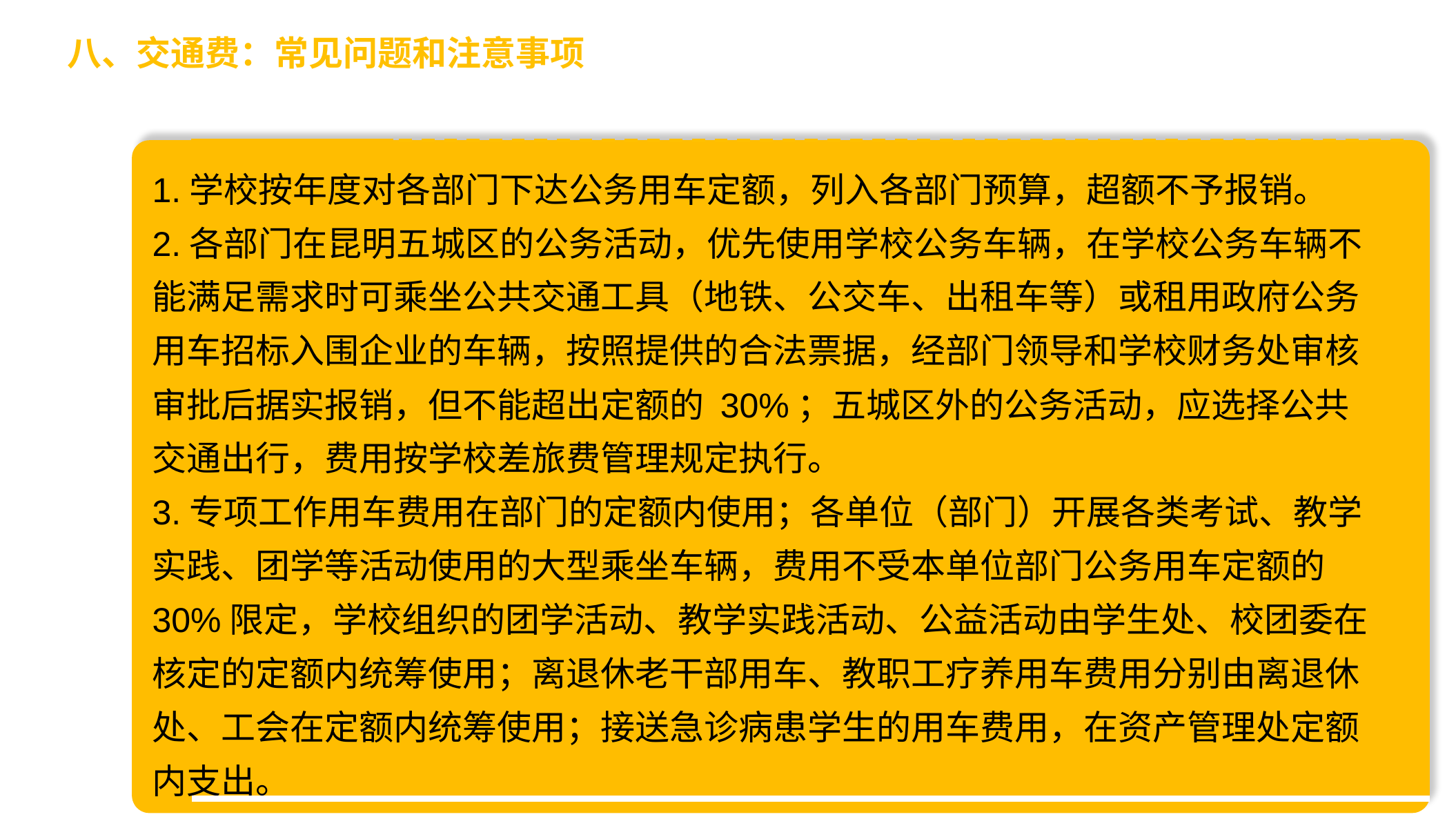

八、交通费：常见问题和注意事项

1.学校按年度对各部门下达公务用车定额，列入各部门预算，超额不予报销。
2.各部门在昆明五城区的公务活动，优先使用学校公务车辆，在学校公务车辆不能满足需求时可乘坐公共交通工具（地铁、公交车、出租车等）或租用政府公务用车招标入围企业的车辆，按照提供的合法票据，经部门领导和学校财务处审核审批后据实报销，但不能超出定额的 30%；五城区外的公务活动，应选择公共交通出行，费用按学校差旅费管理规定执行。
3.专项工作用车费用在部门的定额内使用；各单位（部门）开展各类考试、教学实践、团学等活动使用的大型乘坐车辆，费用不受本单位部门公务用车定额的 30%限定，学校组织的团学活动、教学实践活动、公益活动由学生处、校团委在核定的定额内统筹使用；离退休老干部用车、教职工疗养用车费用分别由离退休处、工会在定额内统筹使用；接送急诊病患学生的用车费用，在资产管理处定额内支出。